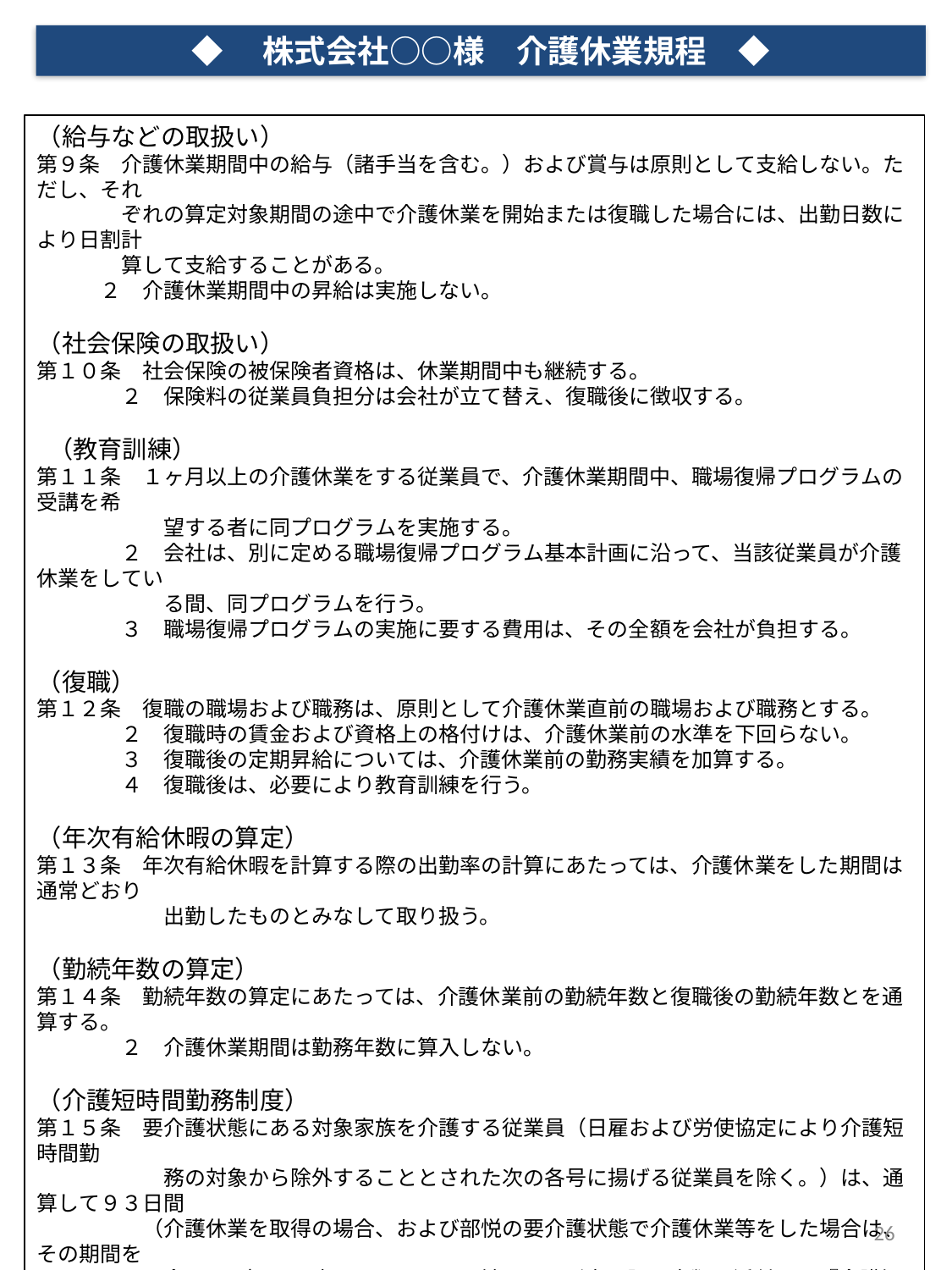

◆　株式会社○○様　介護休業規程　◆
（給与などの取扱い）
第９条　介護休業期間中の給与（諸手当を含む。）および賞与は原則として支給しない。ただし、それ
　　　　ぞれの算定対象期間の途中で介護休業を開始または復職した場合には、出勤日数により日割計
　　　　算して支給することがある。
　　　２　介護休業期間中の昇給は実施しない。

（社会保険の取扱い）
第１０条　社会保険の被保険者資格は、休業期間中も継続する。
　　　　２　保険料の従業員負担分は会社が立て替え、復職後に徴収する。

 （教育訓練）
第１１条　１ヶ月以上の介護休業をする従業員で、介護休業期間中、職場復帰プログラムの受講を希
　　　　　　望する者に同プログラムを実施する。
　　　　２　会社は、別に定める職場復帰プログラム基本計画に沿って、当該従業員が介護休業をしてい
　　　　　　る間、同プログラムを行う。
　　　　３　職場復帰プログラムの実施に要する費用は、その全額を会社が負担する。

（復職）
第１２条　復職の職場および職務は、原則として介護休業直前の職場および職務とする。
　　　　２　復職時の賃金および資格上の格付けは、介護休業前の水準を下回らない。
　　　　３　復職後の定期昇給については、介護休業前の勤務実績を加算する。
　　　　４　復職後は、必要により教育訓練を行う。

（年次有給休暇の算定）
第１３条　年次有給休暇を計算する際の出勤率の計算にあたっては、介護休業をした期間は通常どおり
　　　　　　出勤したものとみなして取り扱う。

（勤続年数の算定）
第１４条　勤続年数の算定にあたっては、介護休業前の勤続年数と復職後の勤続年数とを通算する。
　　　　２　介護休業期間は勤務年数に算入しない。

（介護短時間勤務制度）
第１５条　要介護状態にある対象家族を介護する従業員（日雇および労使協定により介護短時間勤
　　　　　　務の対象から除外することとされた次の各号に揚げる従業員を除く。）は、通算して９３日間
　　　　　（介護休業を取得の場合、および部悦の要介護状態で介護休業等をした場合は、その期間を
　　　　　　含めて。）を限度として、１４日前までに所定の証明書類を添付した『介護短時間勤務申出
　　　　　　書（介休様式８号）』を所属長を経由して社長に申し出ることにより、介護短時間勤務の制
　　　　　　度の適用を受けることができる。
　　　　　　　　　（１）勤続１年未満の者
　　　　　　　　　（２）１週の所定労働日数が２日以下である者

26